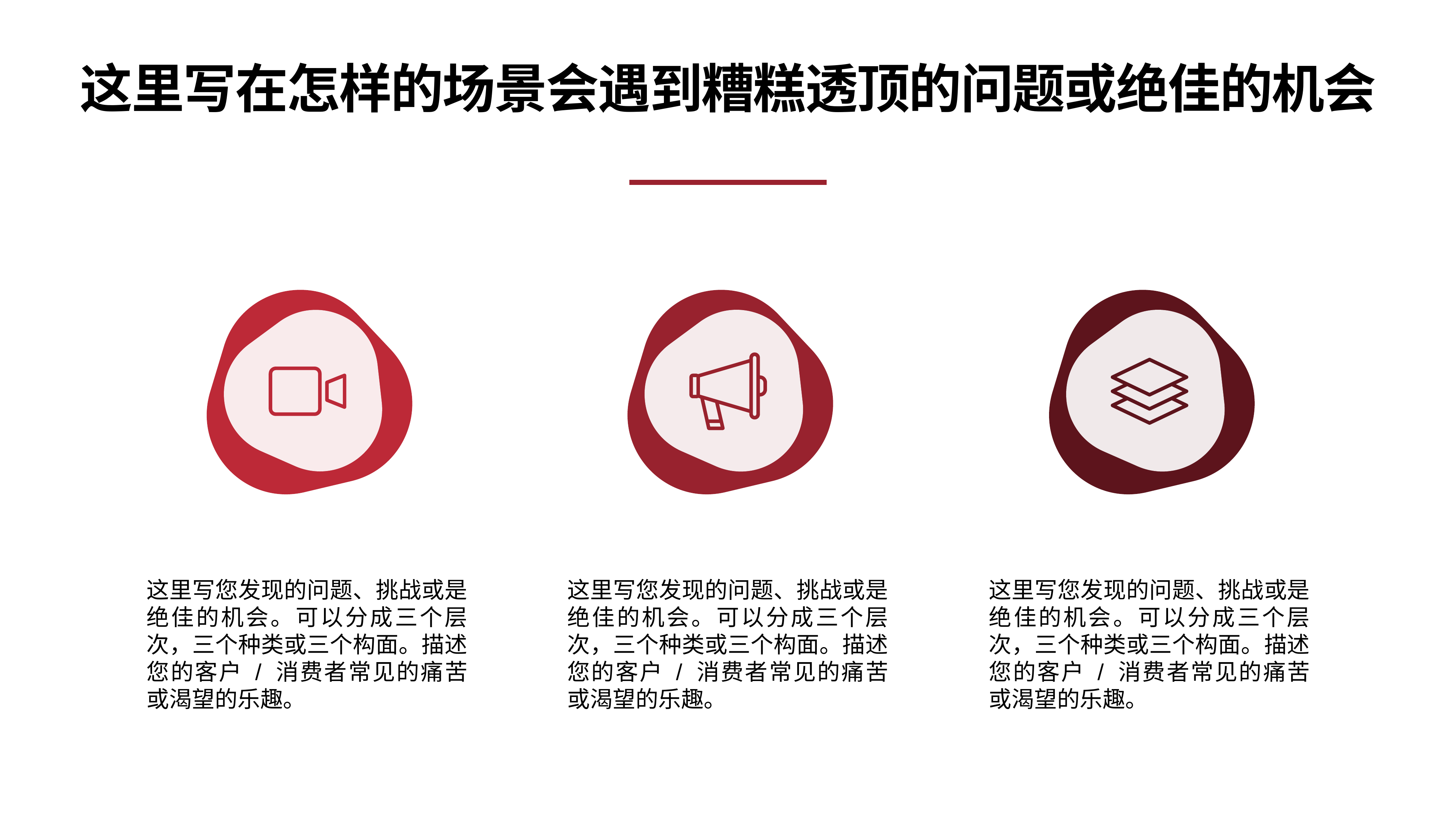

# 这里写在怎样的场景会遇到糟糕透顶的问题或绝佳的机会

这里写您发现的问题、挑战或是绝佳的机会。可以分成三个层次，三个种类或三个构面。描述您的客户 / 消费者常见的痛苦或渴望的乐趣。
这里写您发现的问题、挑战或是绝佳的机会。可以分成三个层次，三个种类或三个构面。描述您的客户 / 消费者常见的痛苦或渴望的乐趣。
这里写您发现的问题、挑战或是绝佳的机会。可以分成三个层次，三个种类或三个构面。描述您的客户 / 消费者常见的痛苦或渴望的乐趣。